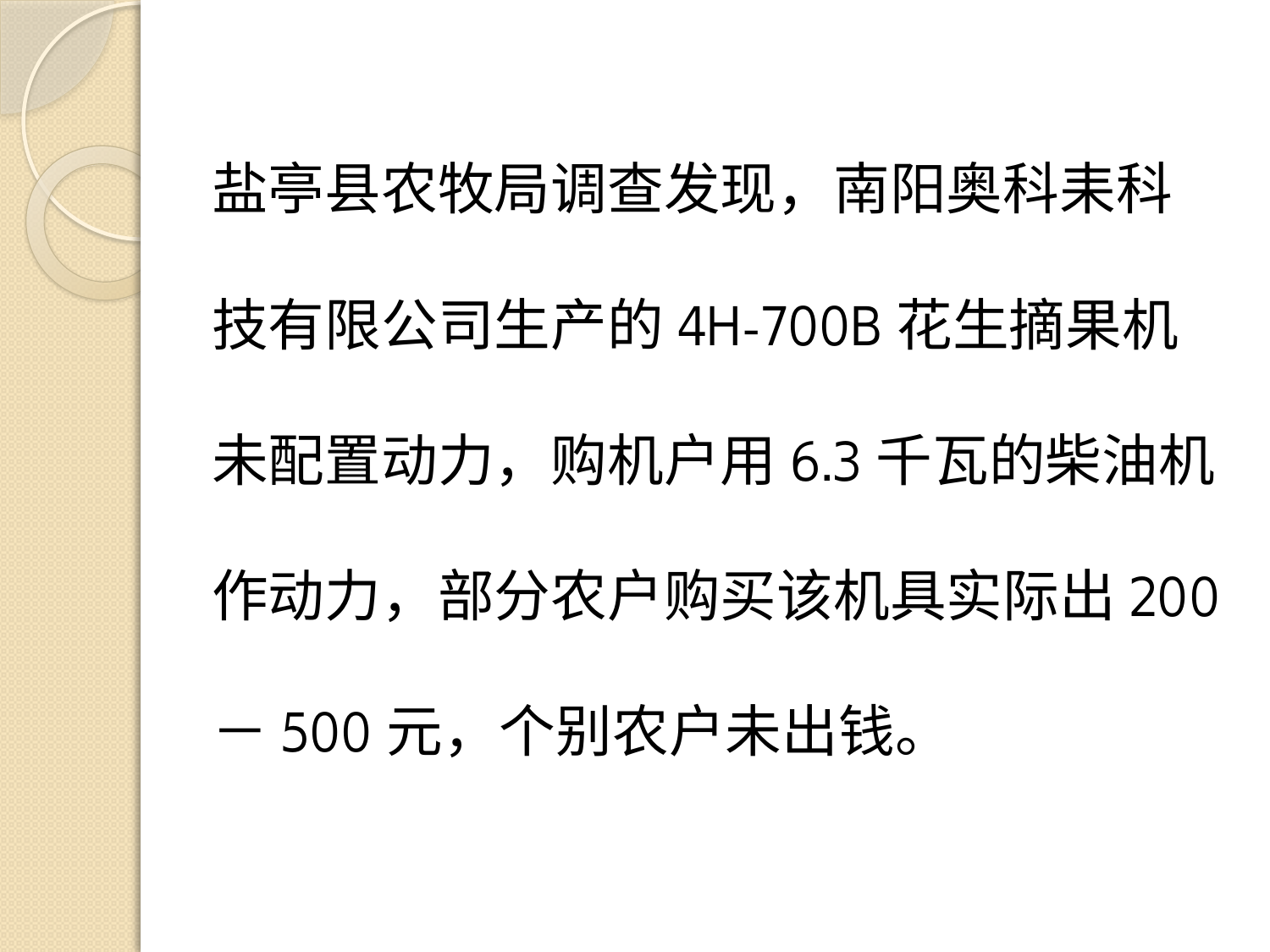

盐亭县农牧局调查发现，南阳奥科耒科技有限公司生产的4H-700B花生摘果机未配置动力，购机户用6.3千瓦的柴油机作动力，部分农户购买该机具实际出200－500元，个别农户未出钱。